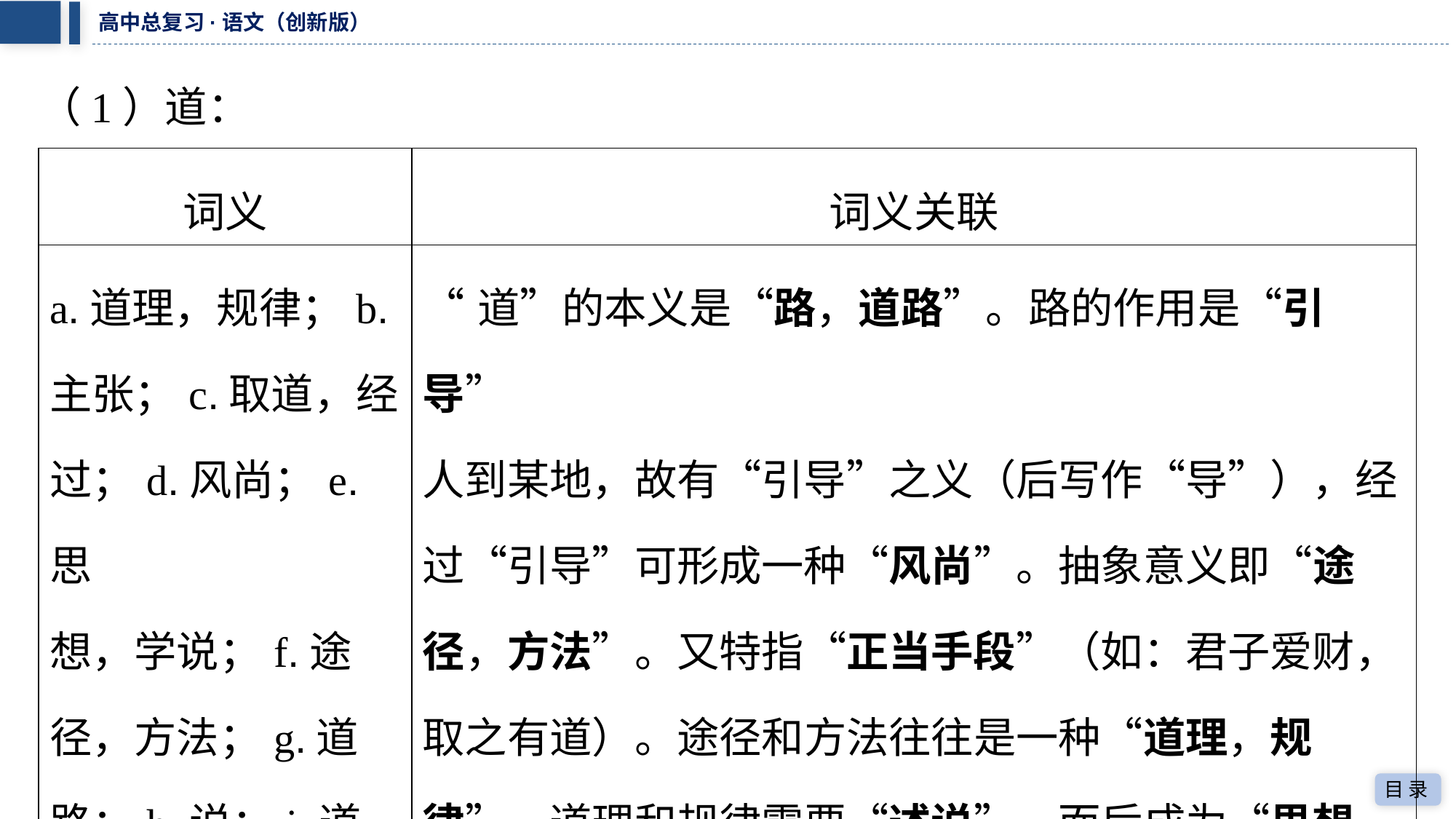

（1）道：
| 词义 | 词义关联 |
| --- | --- |
| a.道理，规律；b. 主张；c.取道，经 过；d.风尚；e.思 想，学说；f.途 径，方法；g.道 路；h.说；i.道义 | “道”的本义是“路，道路”。路的作用是“引导” 人到某地，故有“引导”之义（后写作“导”），经 过“引导”可形成一种“风尚”。抽象意义即“途 径，方法”。又特指“正当手段”（如：君子爱财， 取之有道）。途径和方法往往是一种“道理，规 律”。道理和规律需要“述说”，而后成为“思想， 学说” |